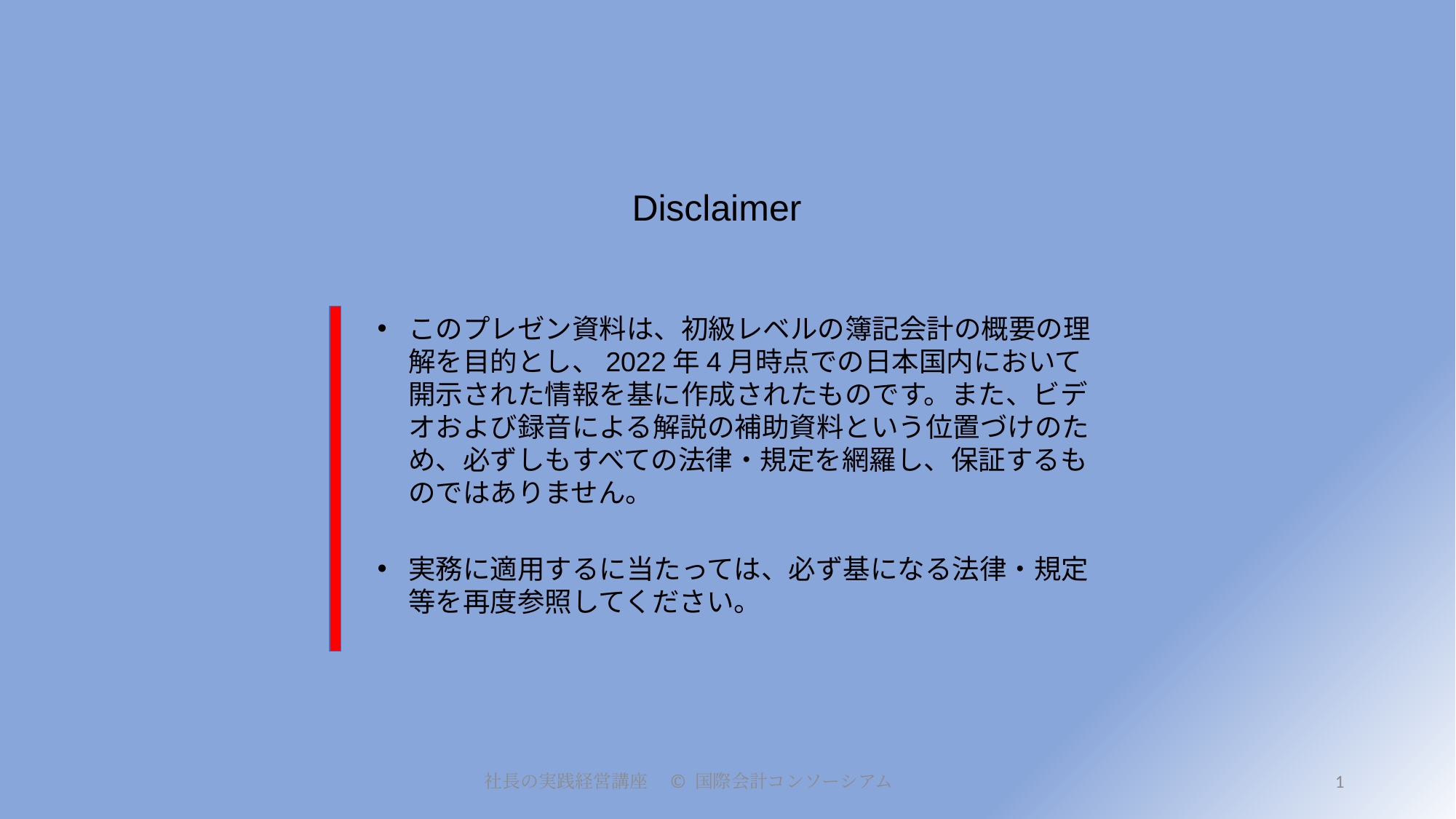

Disclaimer

このプレゼン資料は、初級レベルの簿記会計の概要の理解を目的とし、2022年4月時点での日本国内において開示された情報を基に作成されたものです。また、ビデオおよび録音による解説の補助資料という位置づけのため、必ずしもすべての法律・規定を網羅し、保証するものではありません。

実務に適用するに当たっては、必ず基になる法律・規定等を再度参照してください。
1
社長の実践経営講座　© 国際会計コンソーシアム